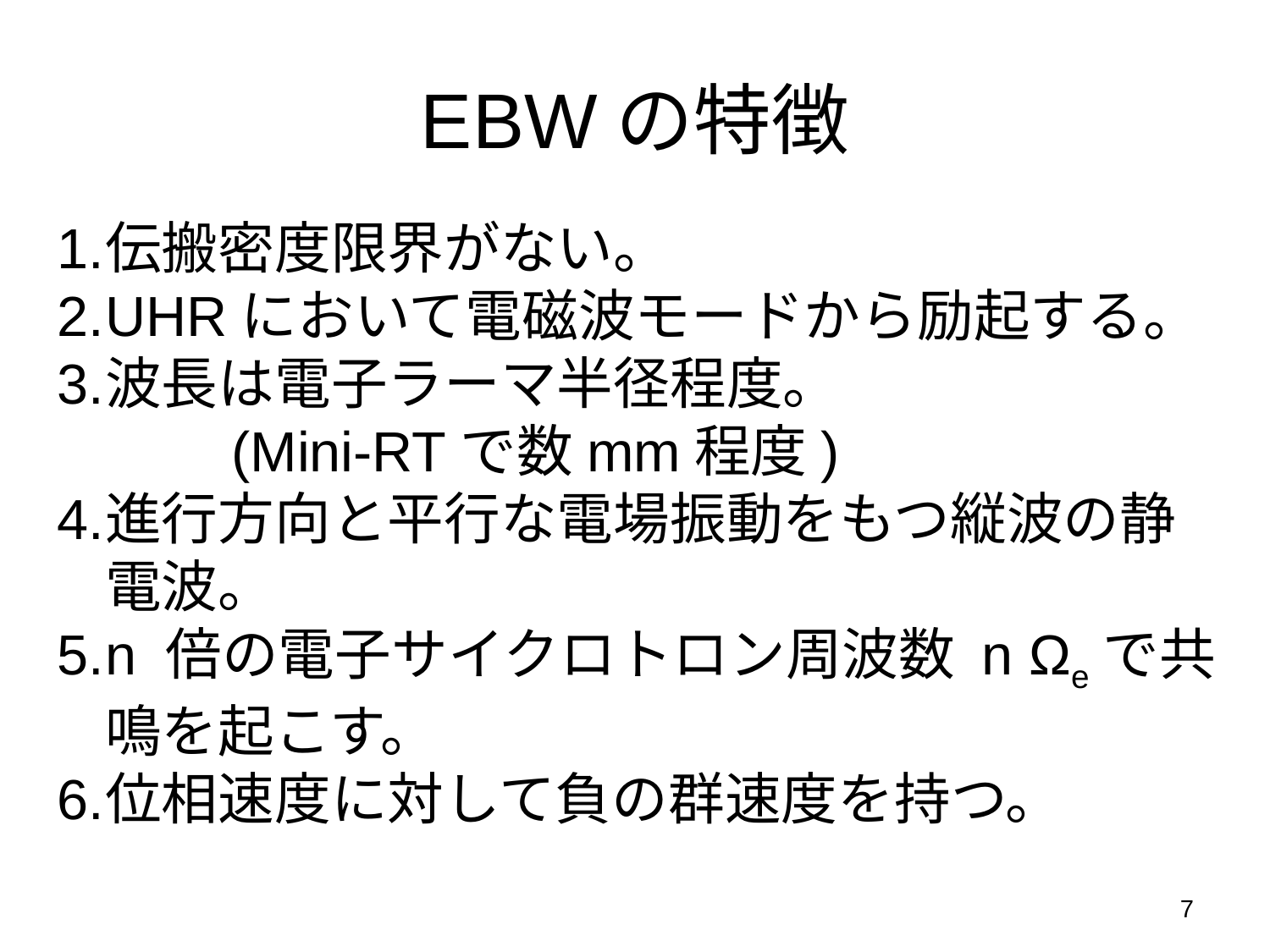

# EBWの特徴
伝搬密度限界がない。
UHRにおいて電磁波モードから励起する。
波長は電子ラーマ半径程度。
　　(Mini-RTで数mm程度)
進行方向と平行な電場振動をもつ縦波の静電波。
n 倍の電子サイクロトロン周波数 n Ωeで共鳴を起こす。
位相速度に対して負の群速度を持つ。
7